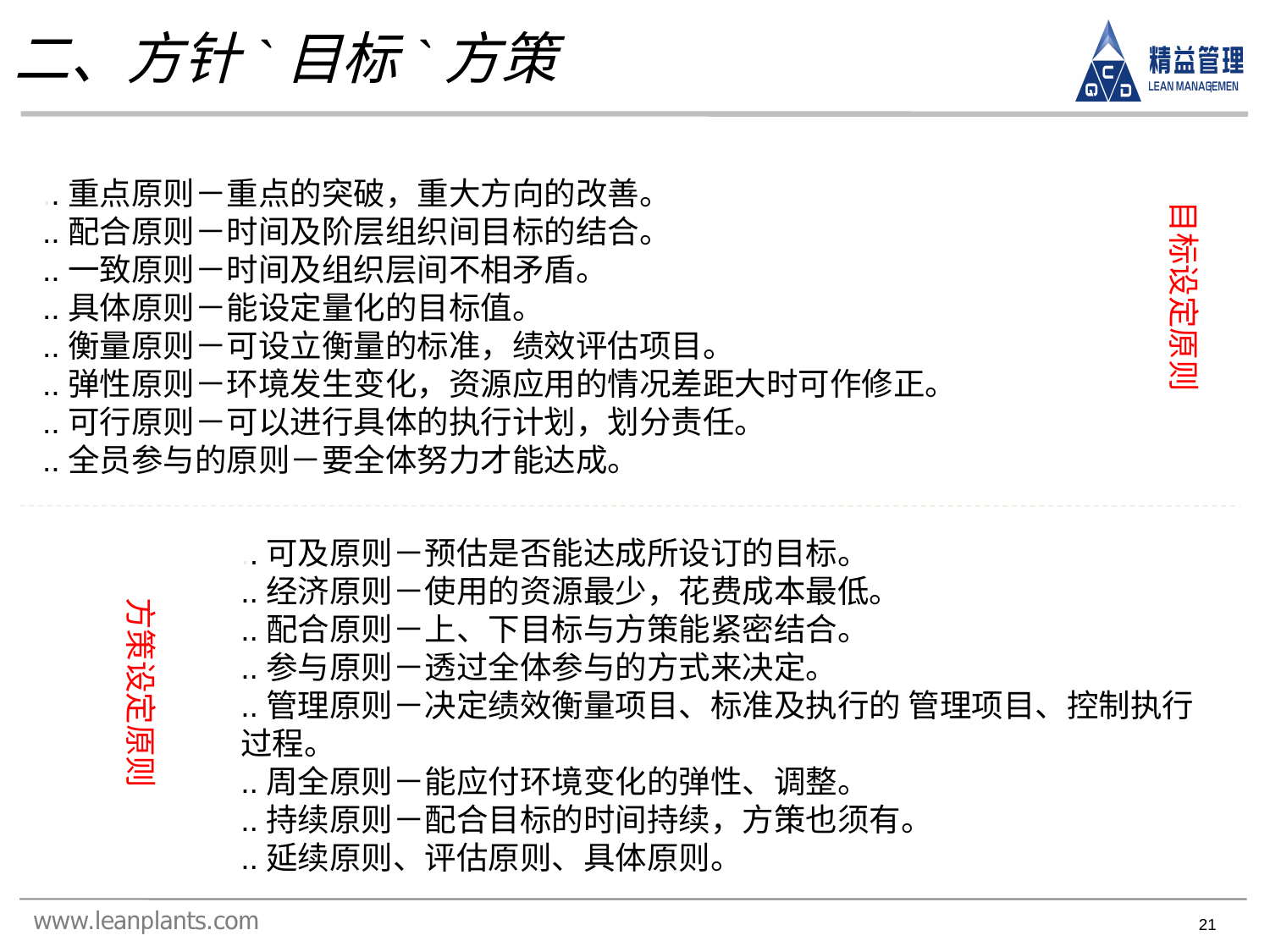

二、方针`目标`方策
..重点原则－重点的突破，重大方向的改善。
..配合原则－时间及阶层组织间目标的结合。
..一致原则－时间及组织层间不相矛盾。
..具体原则－能设定量化的目标值。
..衡量原则－可设立衡量的标准，绩效评估项目。
..弹性原则－环境发生变化，资源应用的情况差距大时可作修正。
..可行原则－可以进行具体的执行计划，划分责任。
..全员参与的原则－要全体努力才能达成。
目标设定原则
..可及原则－预估是否能达成所设订的目标。
..经济原则－使用的资源最少，花费成本最低。
..配合原则－上、下目标与方策能紧密结合。
..参与原则－透过全体参与的方式来决定。
..管理原则－决定绩效衡量项目、标准及执行的 管理项目、控制执行过程。
..周全原则－能应付环境变化的弹性、调整。
..持续原则－配合目标的时间持续，方策也须有。
..延续原则、评估原则、具体原则。
方策设定原则